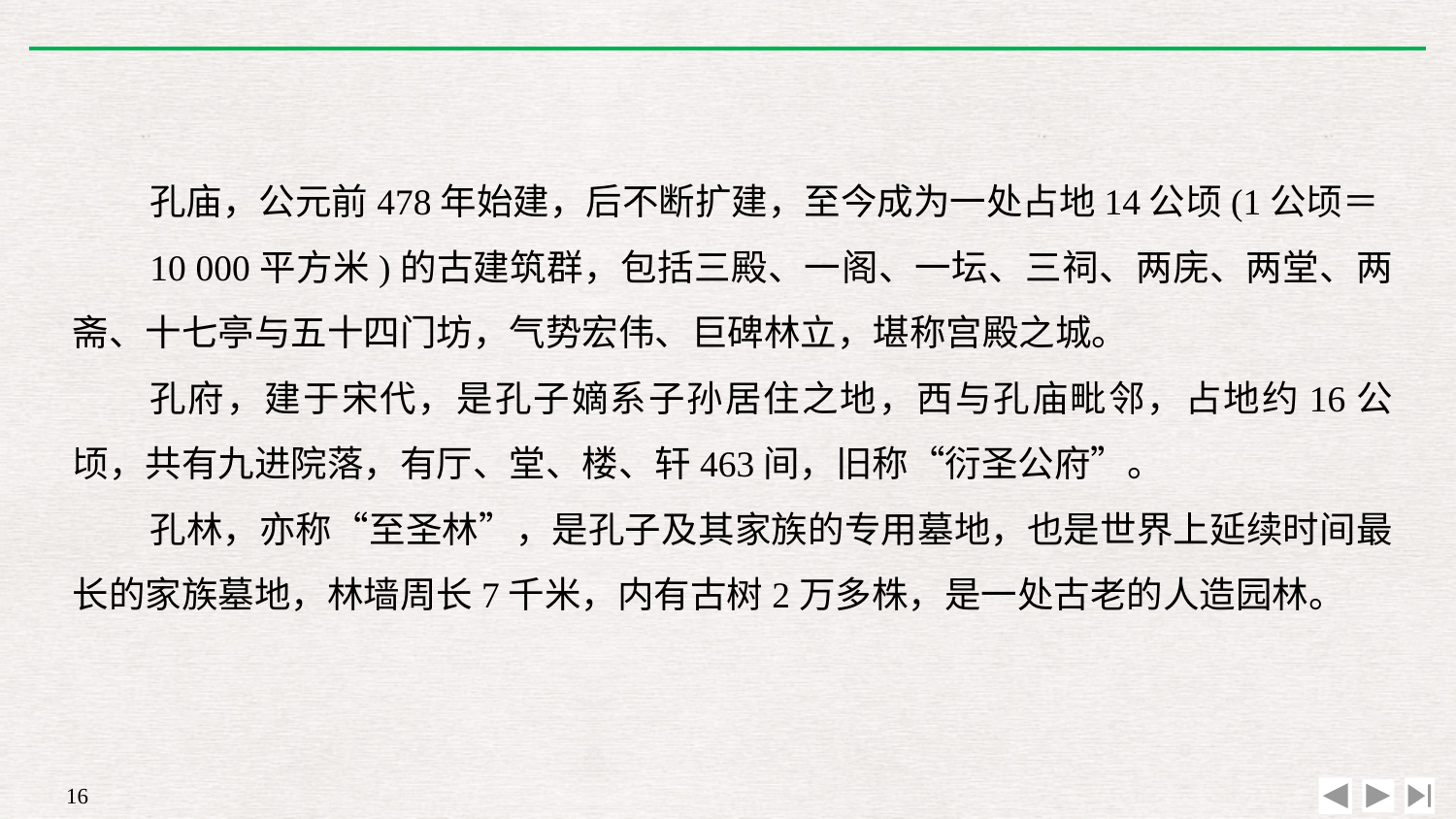

孔庙，公元前478年始建，后不断扩建，至今成为一处占地14公顷(1公顷＝
10 000平方米)的古建筑群，包括三殿、一阁、一坛、三祠、两庑、两堂、两斋、十七亭与五十四门坊，气势宏伟、巨碑林立，堪称宫殿之城。
孔府，建于宋代，是孔子嫡系子孙居住之地，西与孔庙毗邻，占地约16公顷，共有九进院落，有厅、堂、楼、轩463间，旧称“衍圣公府”。
孔林，亦称“至圣林”，是孔子及其家族的专用墓地，也是世界上延续时间最长的家族墓地，林墙周长7千米，内有古树2万多株，是一处古老的人造园林。